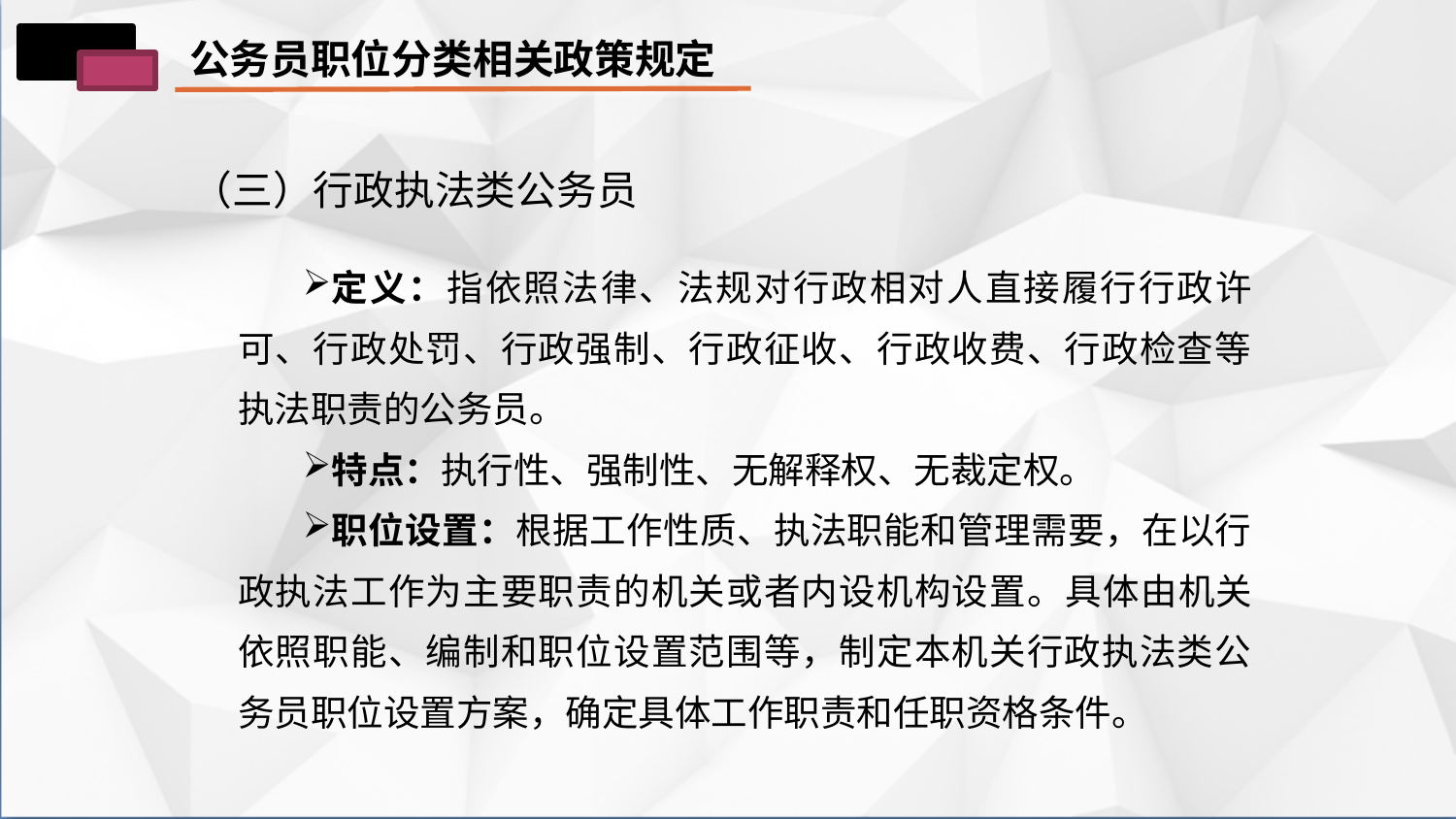

公务员职位分类相关政策规定

（三）行政执法类公务员
定义：指依照法律、法规对行政相对人直接履行行政许可、行政处罚、行政强制、行政征收、行政收费、行政检查等执法职责的公务员。
特点：执行性、强制性、无解释权、无裁定权。
职位设置：根据工作性质、执法职能和管理需要，在以行政执法工作为主要职责的机关或者内设机构设置。具体由机关依照职能、编制和职位设置范围等，制定本机关行政执法类公务员职位设置方案，确定具体工作职责和任职资格条件。